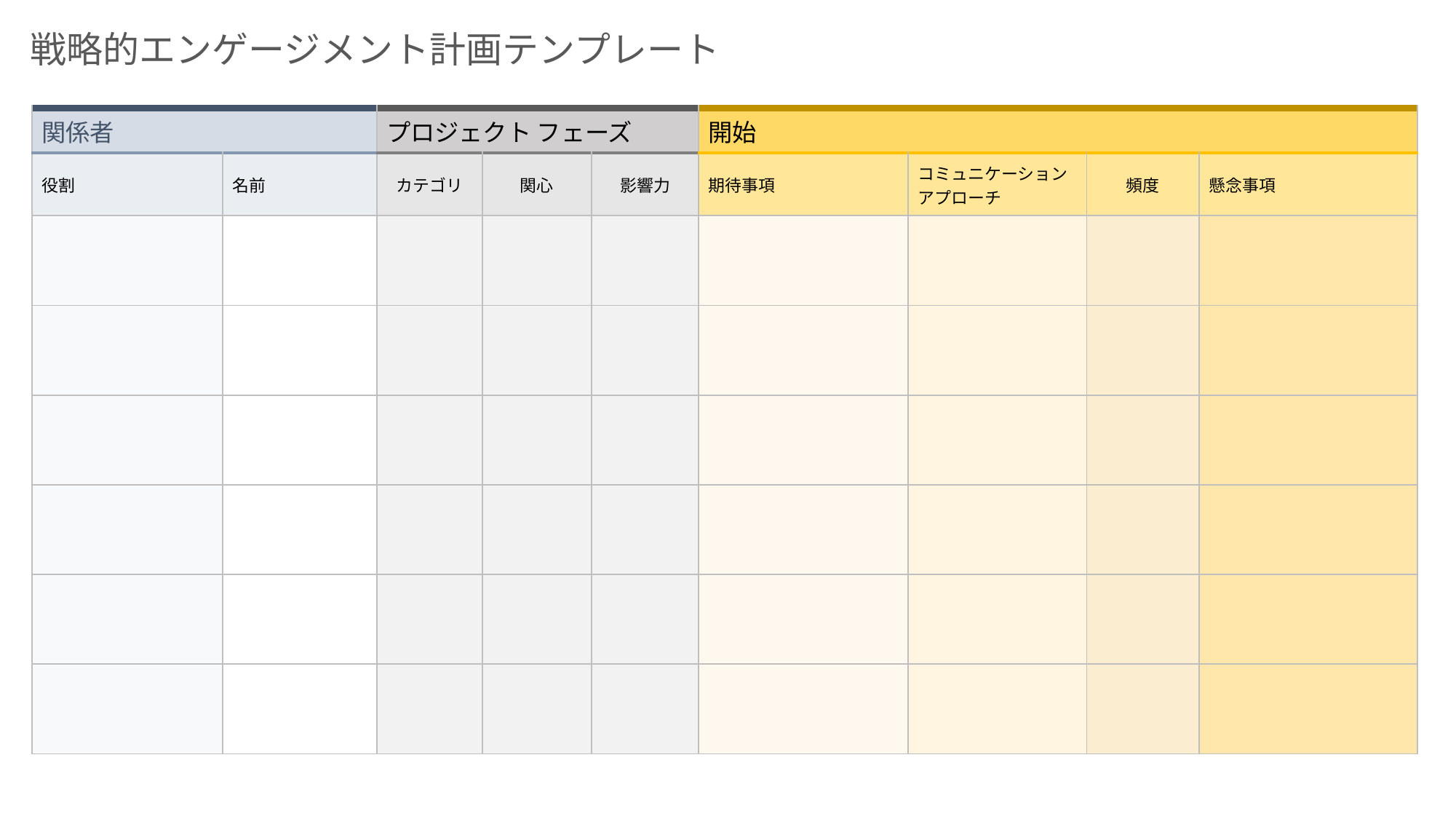

戦略的エンゲージメント計画テンプレート
| 関係者 |  | プロジェクト フェーズ |  |  | 開始 |  |  |  |
| --- | --- | --- | --- | --- | --- | --- | --- | --- |
| 役割 | 名前 | カテゴリ | 関心 | 影響力 | 期待事項 | コミュニケーション アプローチ | 頻度 | 懸念事項 |
|  |  |  |  |  |  |  |  |  |
|  |  |  |  |  |  |  |  |  |
|  |  |  |  |  |  |  |  |  |
|  |  |  |  |  |  |  |  |  |
|  |  |  |  |  |  |  |  |  |
|  |  |  |  |  |  |  |  |  |